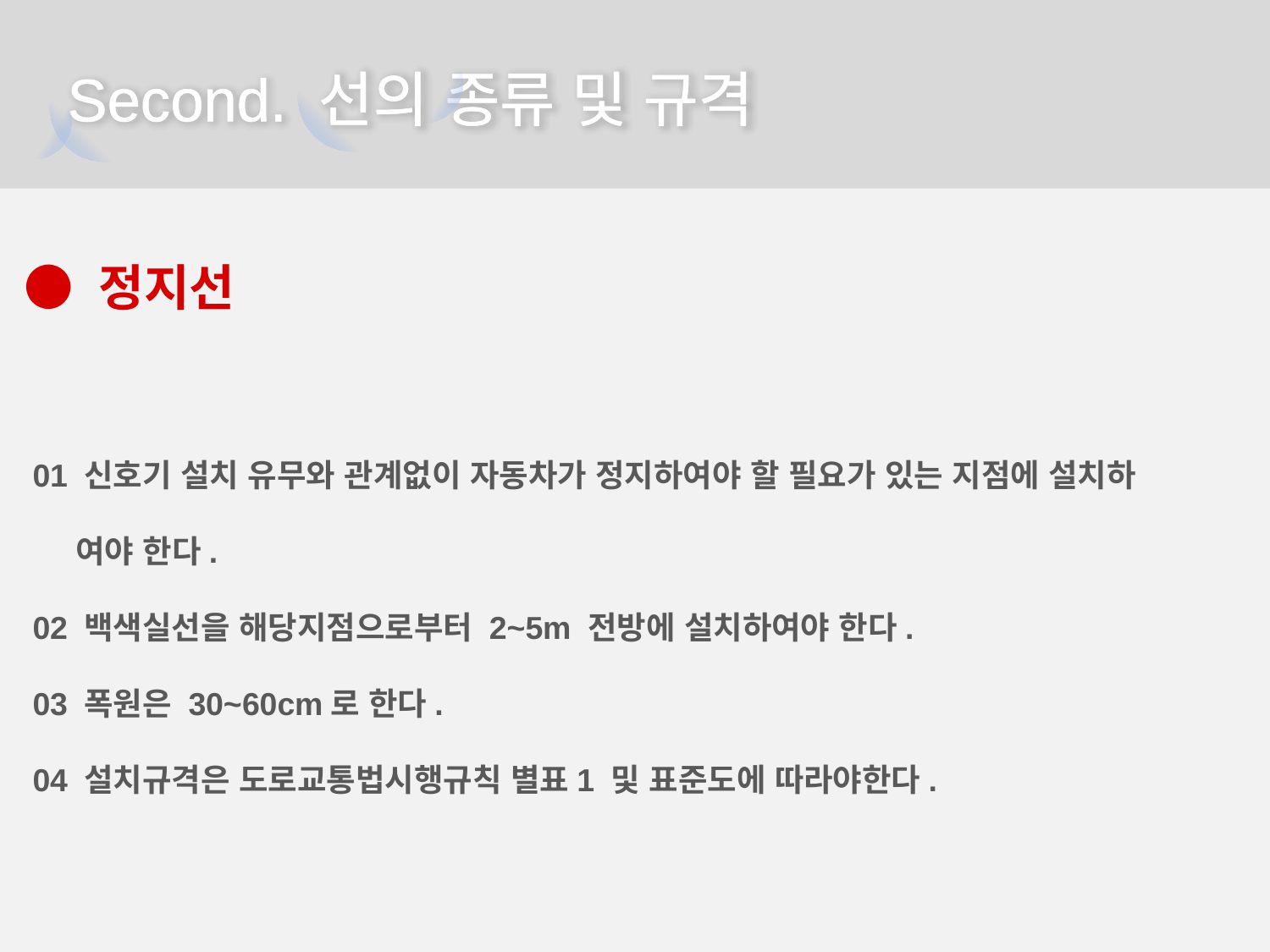

Second. 선의 종류 및 규격
● 정지선
01 신호기 설치 유무와 관계없이 자동차가 정지하여야 할 필요가 있는 지점에 설치하
    여야 한다.
02 백색실선을 해당지점으로부터 2~5m 전방에 설치하여야 한다.
03 폭원은 30~60cm로 한다.
04 설치규격은 도로교통법시행규칙 별표1 및 표준도에 따라야한다.